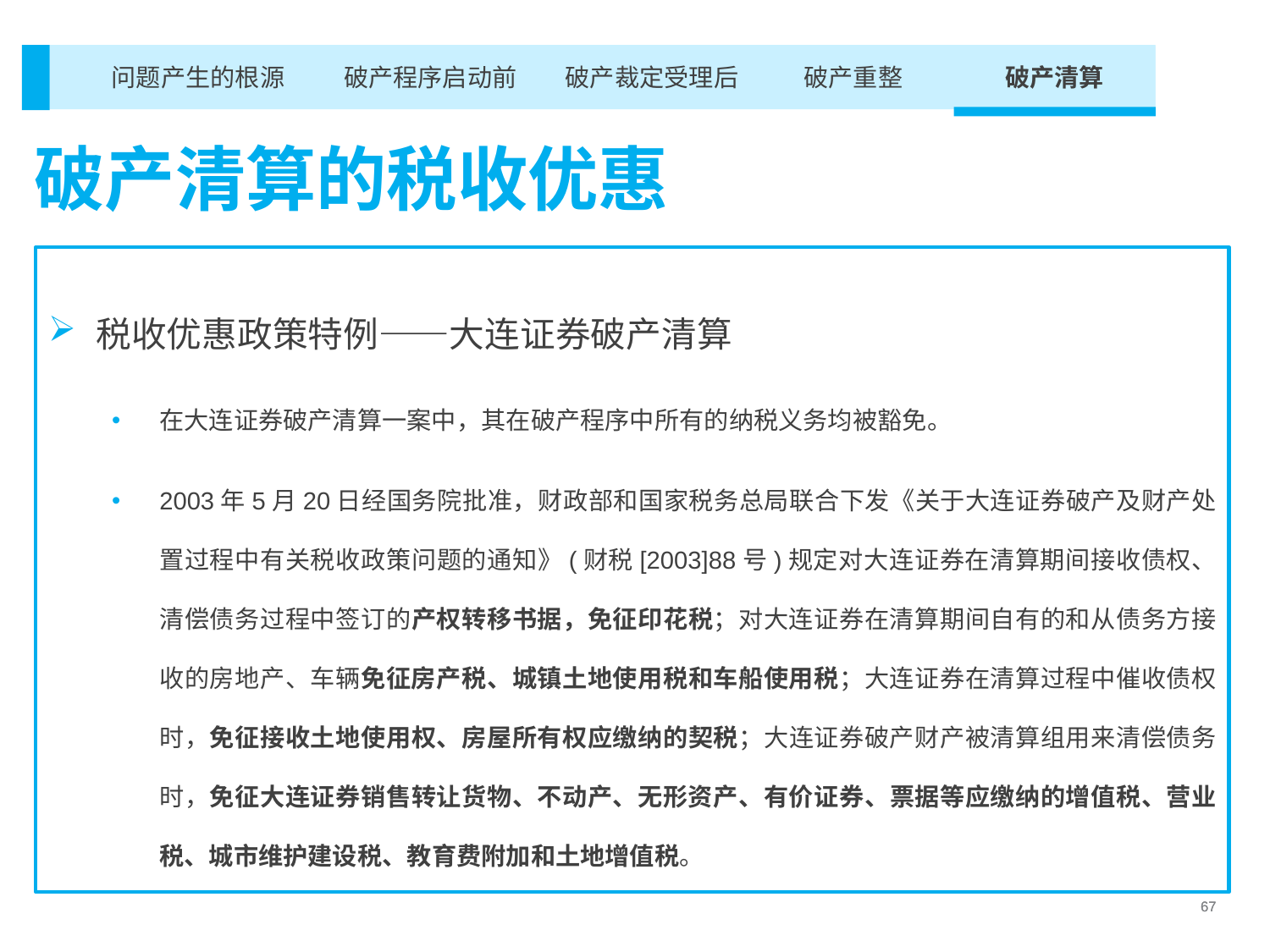

破产重整
破产清算
破产裁定受理后
破产程序启动前
问题产生的根源

破产清算的税收优惠
税收优惠政策特例——大连证券破产清算
在大连证券破产清算一案中，其在破产程序中所有的纳税义务均被豁免。
2003年5月20日经国务院批准，财政部和国家税务总局联合下发《关于大连证券破产及财产处置过程中有关税收政策问题的通知》(财税[2003]88号)规定对大连证券在清算期间接收债权、清偿债务过程中签订的产权转移书据，免征印花税；对大连证券在清算期间自有的和从债务方接收的房地产、车辆免征房产税、城镇土地使用税和车船使用税；大连证券在清算过程中催收债权时，免征接收土地使用权、房屋所有权应缴纳的契税；大连证券破产财产被清算组用来清偿债务时，免征大连证券销售转让货物、不动产、无形资产、有价证券、票据等应缴纳的增值税、营业税、城市维护建设税、教育费附加和土地增值税。
67
67